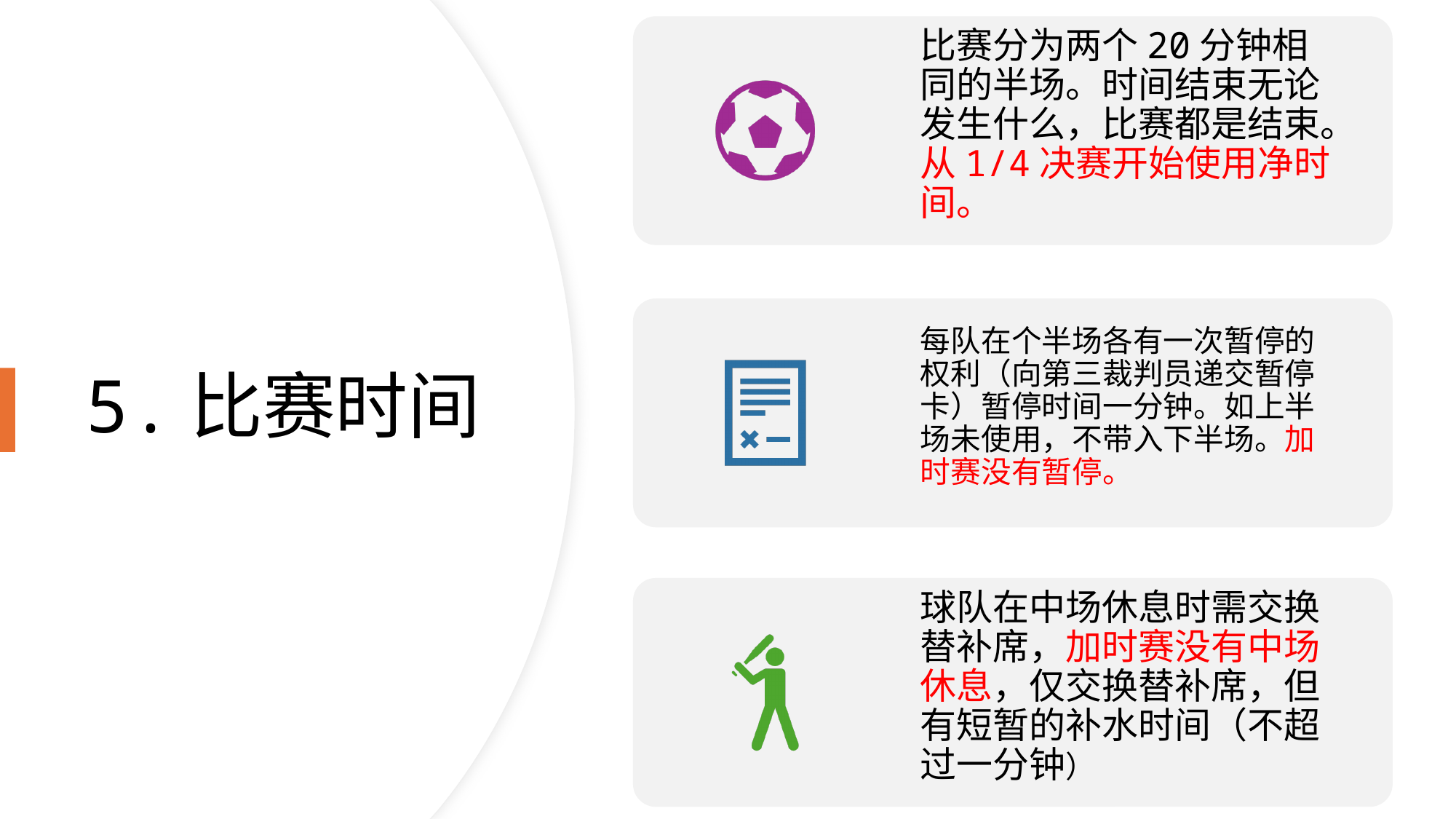

比赛分为两个20分钟相同的半场。时间结束无论发生什么，比赛都是结束。从1/4决赛开始使用净时间。
每队在个半场各有一次暂停的权利（向第三裁判员递交暂停卡）暂停时间一分钟。如上半场未使用，不带入下半场。加时赛没有暂停。
球队在中场休息时需交换替补席，加时赛没有中场休息，仅交换替补席，但有短暂的补水时间（不超过一分钟）
# 5.比赛时间